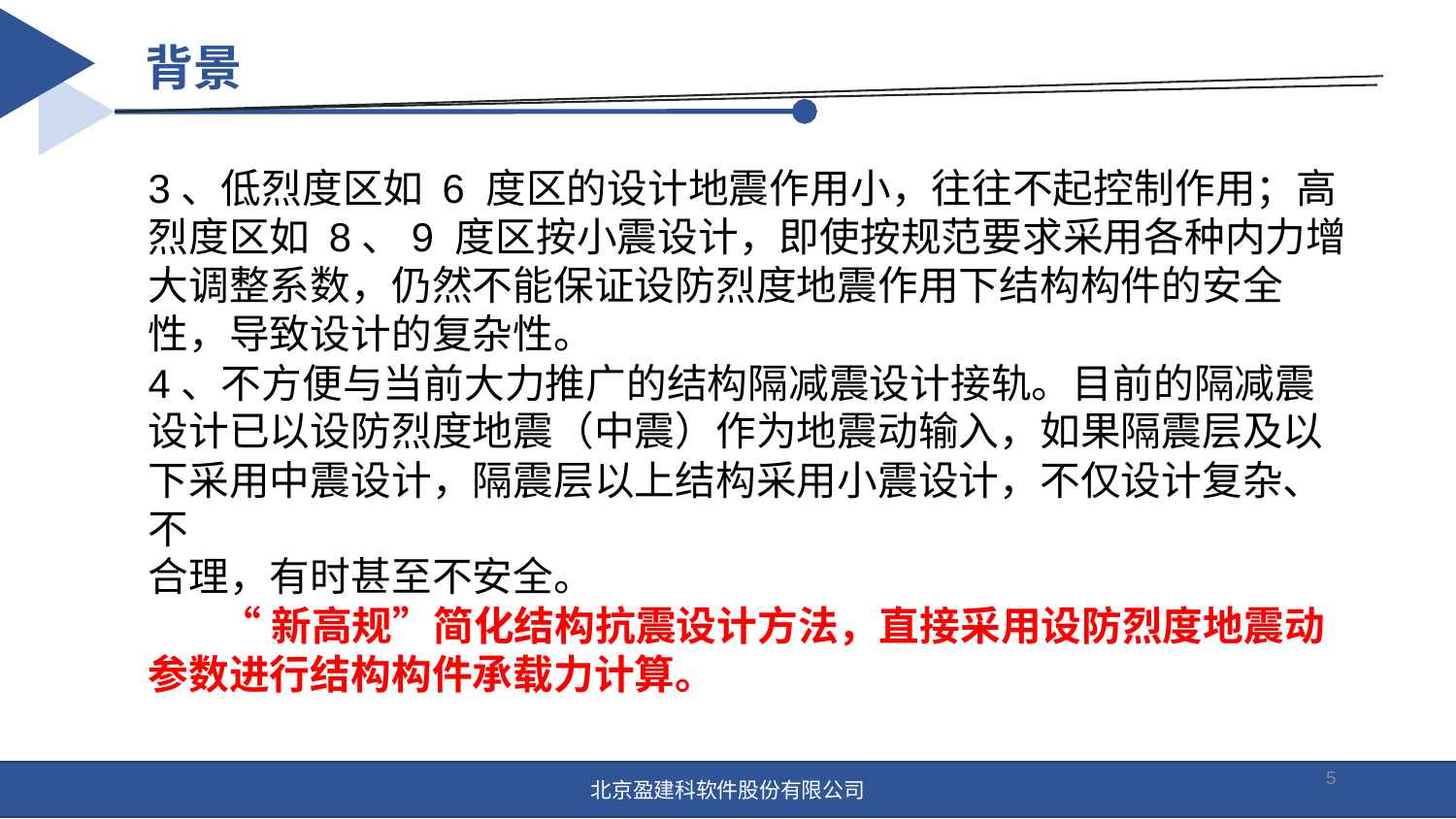

背景

3、低烈度区如 6 度区的设计地震作用小，往往不起控制作用；高烈度区如 8、9 度区按小震设计，即使按规范要求采用各种内力增大调整系数，仍然不能保证设防烈度地震作用下结构构件的安全性，导致设计的复杂性。
4、不方便与当前大力推广的结构隔减震设计接轨。目前的隔减震设计已以设防烈度地震（中震）作为地震动输入，如果隔震层及以下采用中震设计，隔震层以上结构采用小震设计，不仅设计复杂、不
合理，有时甚至不安全。
“新高规”简化结构抗震设计方法，直接采用设防烈度地震动参数进行结构构件承载力计算。
5